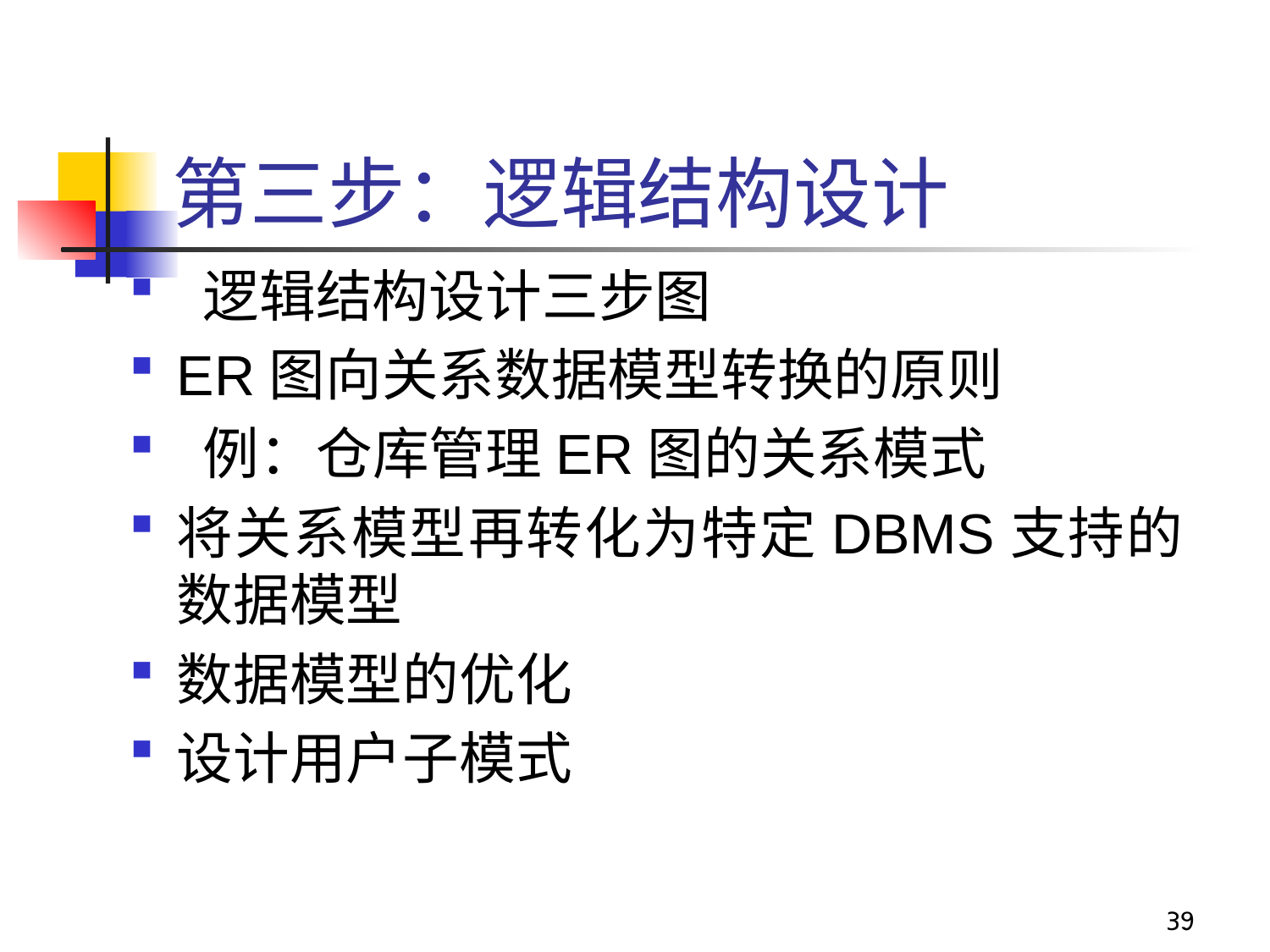

# 第三步：逻辑结构设计
 逻辑结构设计三步图
ER图向关系数据模型转换的原则
 例：仓库管理ER图的关系模式
将关系模型再转化为特定DBMS支持的数据模型
数据模型的优化
设计用户子模式
39